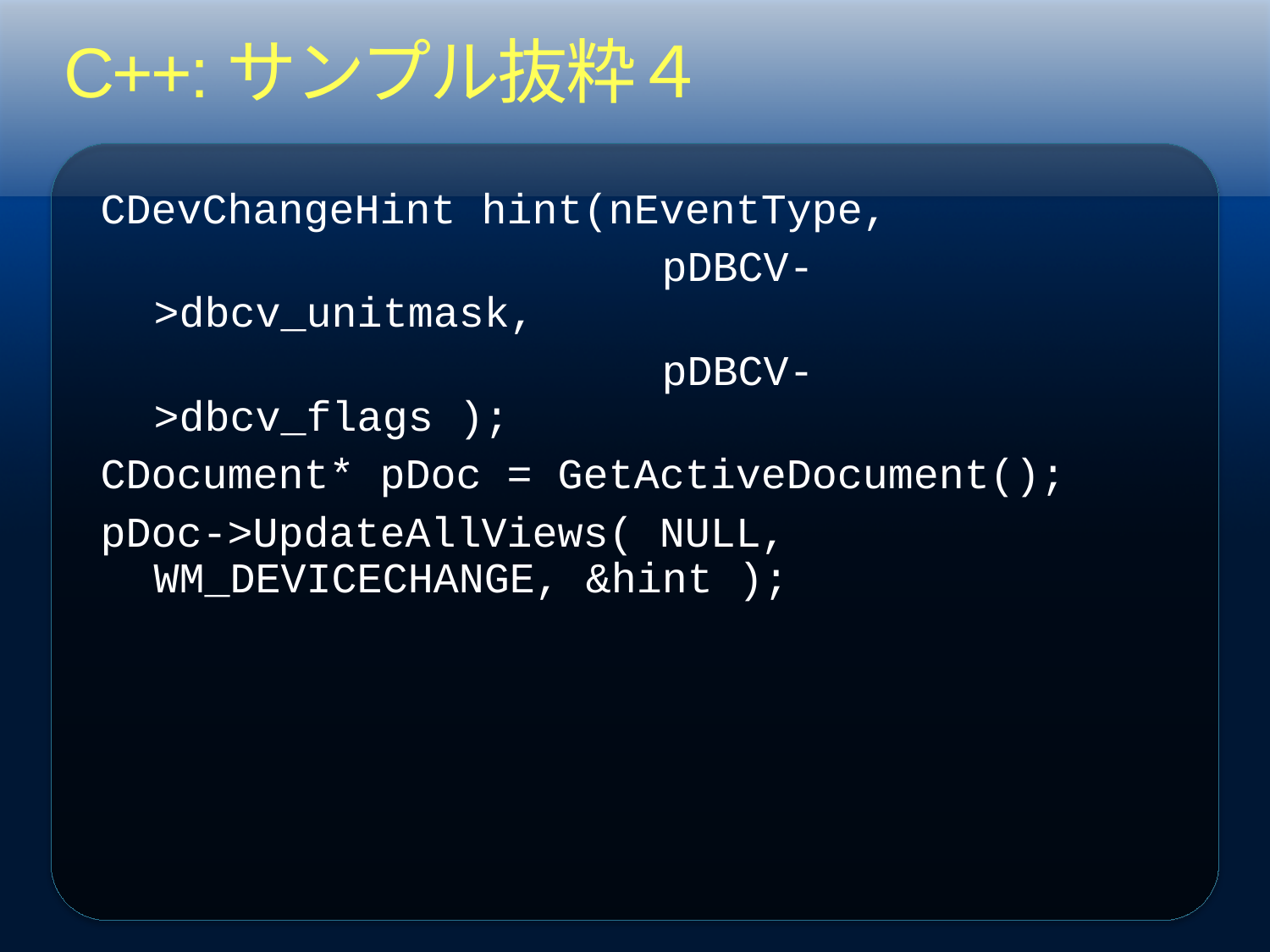

# C++:サンプル抜粋４

CDevChangeHint hint(nEventType,
					pDBCV->dbcv_unitmask,
					pDBCV->dbcv_flags );
CDocument* pDoc = GetActiveDocument();
pDoc->UpdateAllViews( NULL, WM_DEVICECHANGE, &hint );